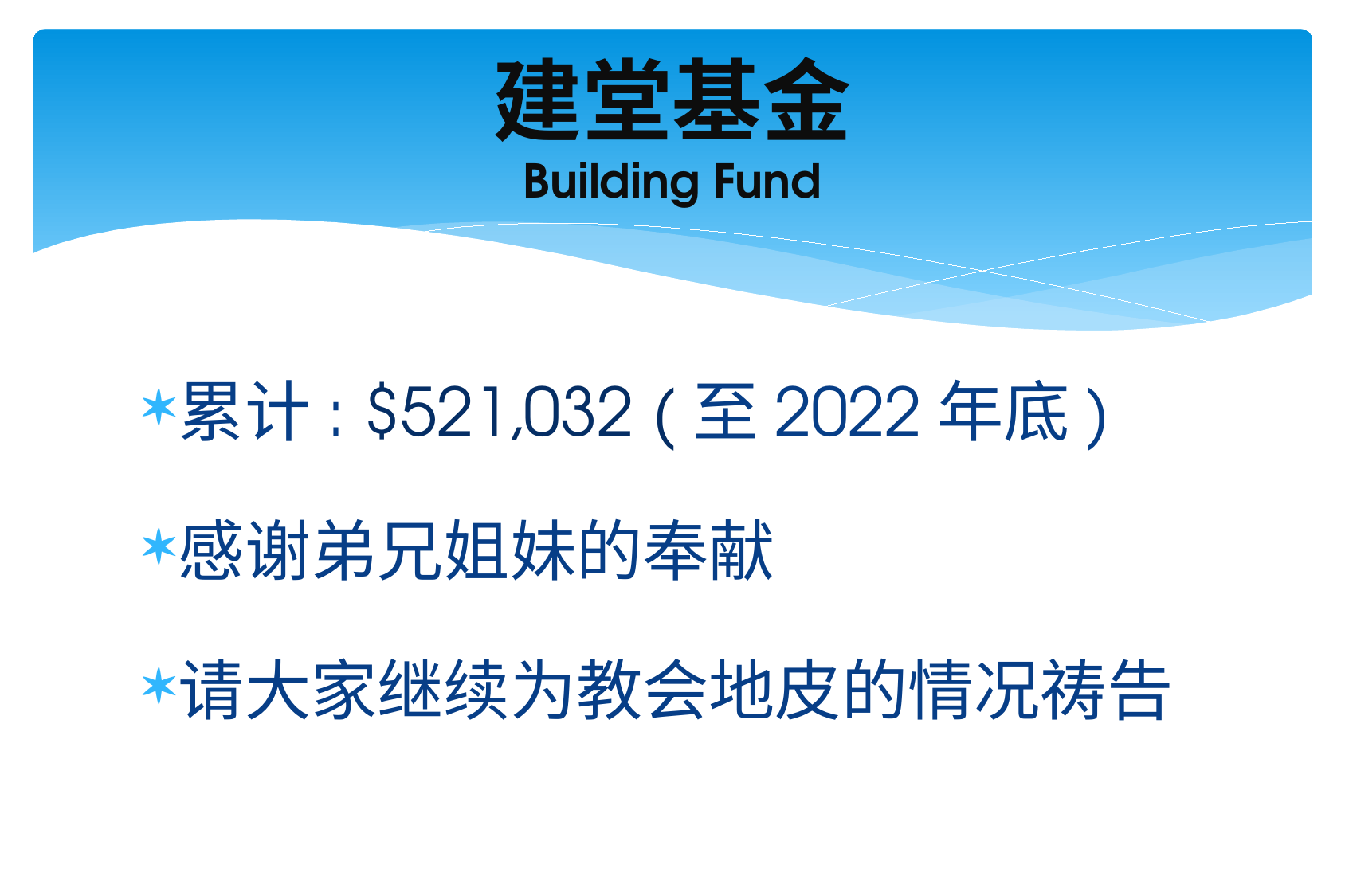

# 建堂基金 Building Fund
累计: $521,032 (至2022年底)

感谢弟兄姐妹的奉献

请大家继续为教会地皮的情况祷告